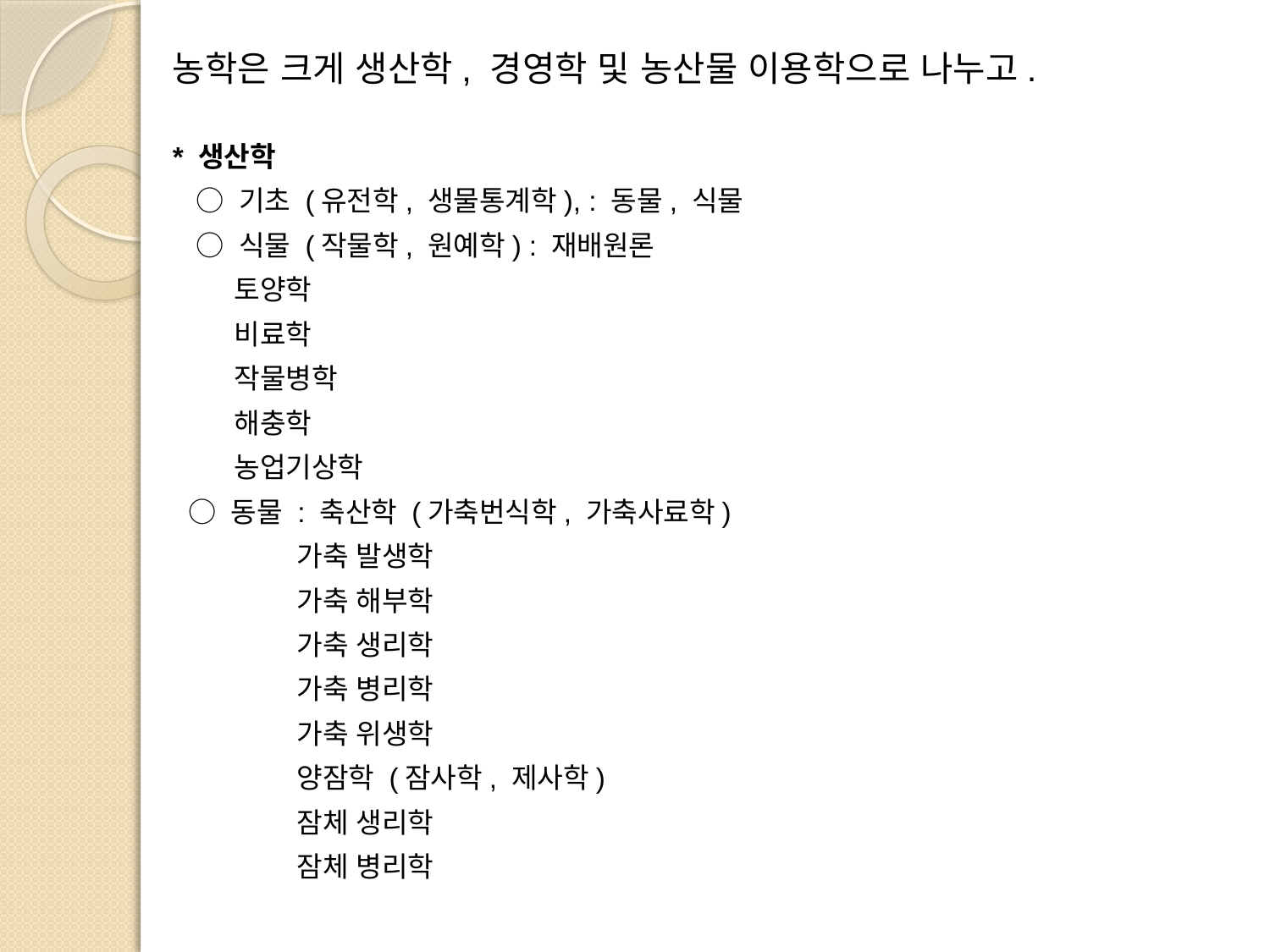

농학은 크게 생산학, 경영학 및 농산물 이용학으로 나누고.

* 생산학
   ○ 기초 (유전학, 생물통계학), : 동물, 식물
   ○ 식물 (작물학, 원예학) : 재배원론
       토양학
       비료학
       작물병학
       해충학
       농업기상학
  ○ 동물 : 축산학 (가축번식학, 가축사료학)
               가축 발생학
               가축 해부학
               가축 생리학
               가축 병리학
               가축 위생학
               양잠학 (잠사학, 제사학)
               잠체 생리학
               잠체 병리학